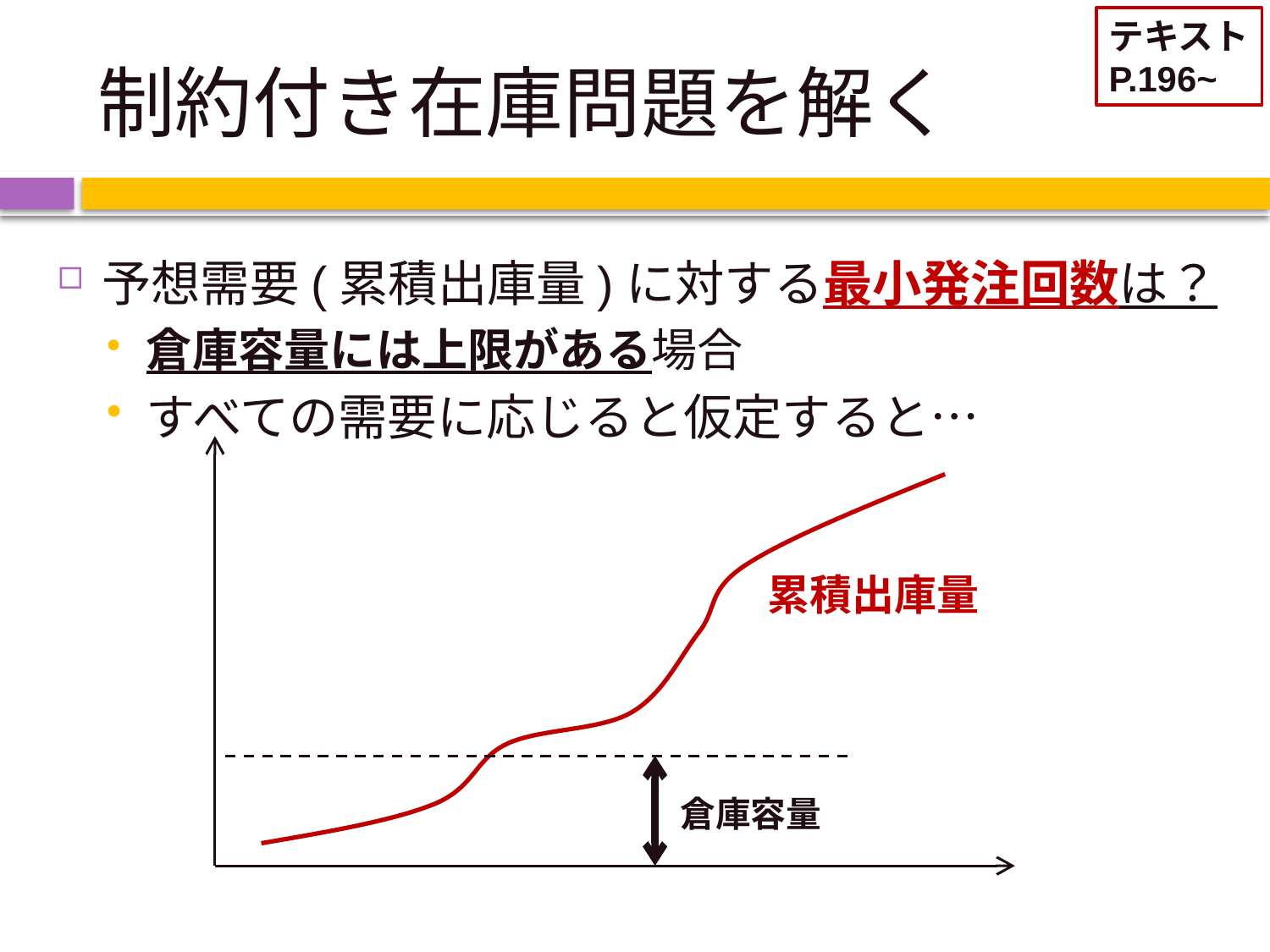

テキスト
P.196~
# 制約付き在庫問題を解く
予想需要(累積出庫量)に対する最小発注回数は？
倉庫容量には上限がある場合
すべての需要に応じると仮定すると…

累積出庫量
倉庫容量